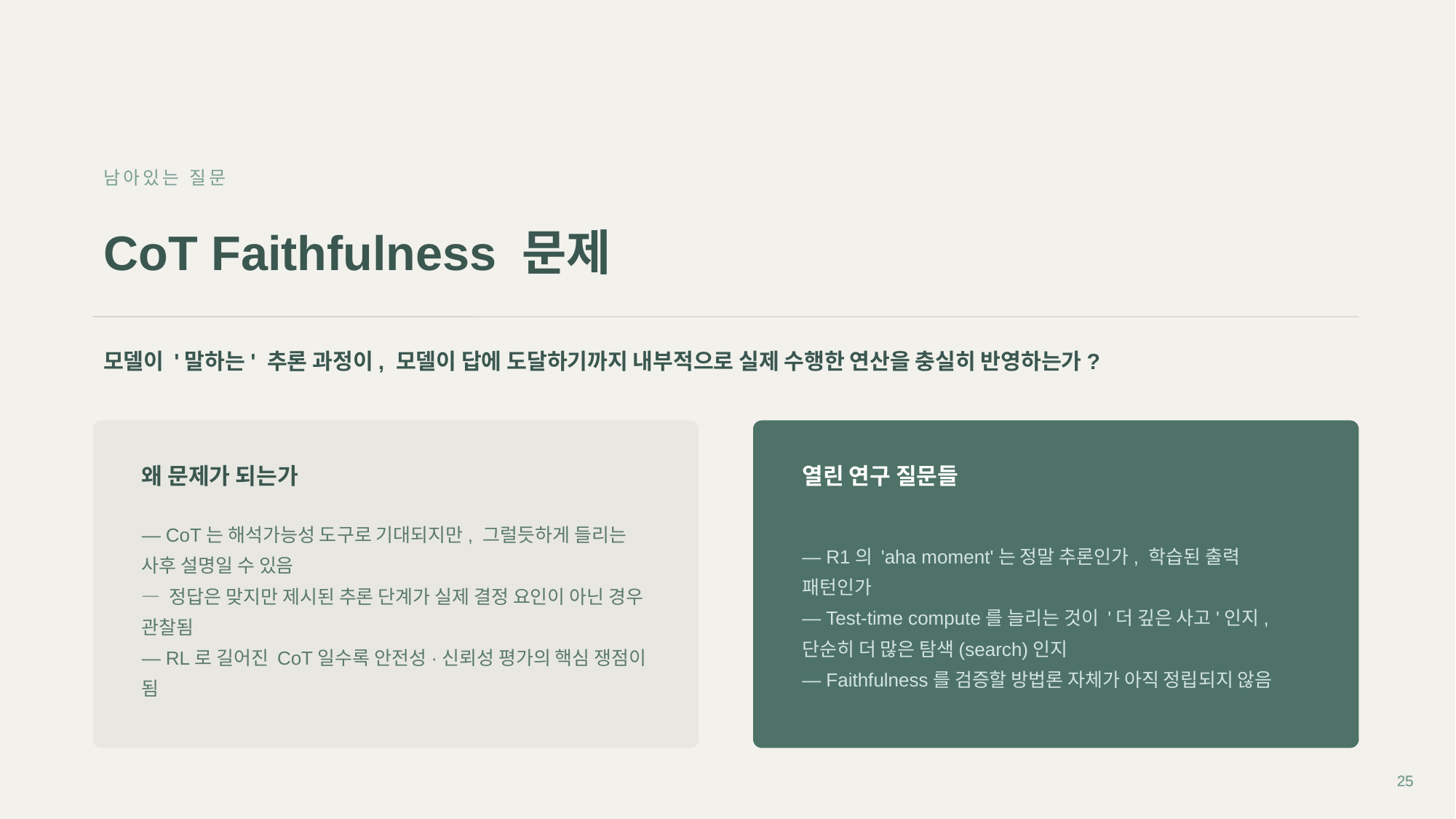

남아있는 질문
CoT Faithfulness 문제

모델이 '말하는' 추론 과정이, 모델이 답에 도달하기까지 내부적으로 실제 수행한 연산을 충실히 반영하는가?

왜 문제가 되는가
열린 연구 질문들
— CoT는 해석가능성 도구로 기대되지만, 그럴듯하게 들리는 사후 설명일 수 있음
— 정답은 맞지만 제시된 추론 단계가 실제 결정 요인이 아닌 경우 관찰됨
— RL로 길어진 CoT일수록 안전성·신뢰성 평가의 핵심 쟁점이 됨
— R1의 'aha moment'는 정말 추론인가, 학습된 출력 패턴인가
— Test-time compute를 늘리는 것이 '더 깊은 사고'인지, 단순히 더 많은 탐색(search)인지
— Faithfulness를 검증할 방법론 자체가 아직 정립되지 않음
25
25